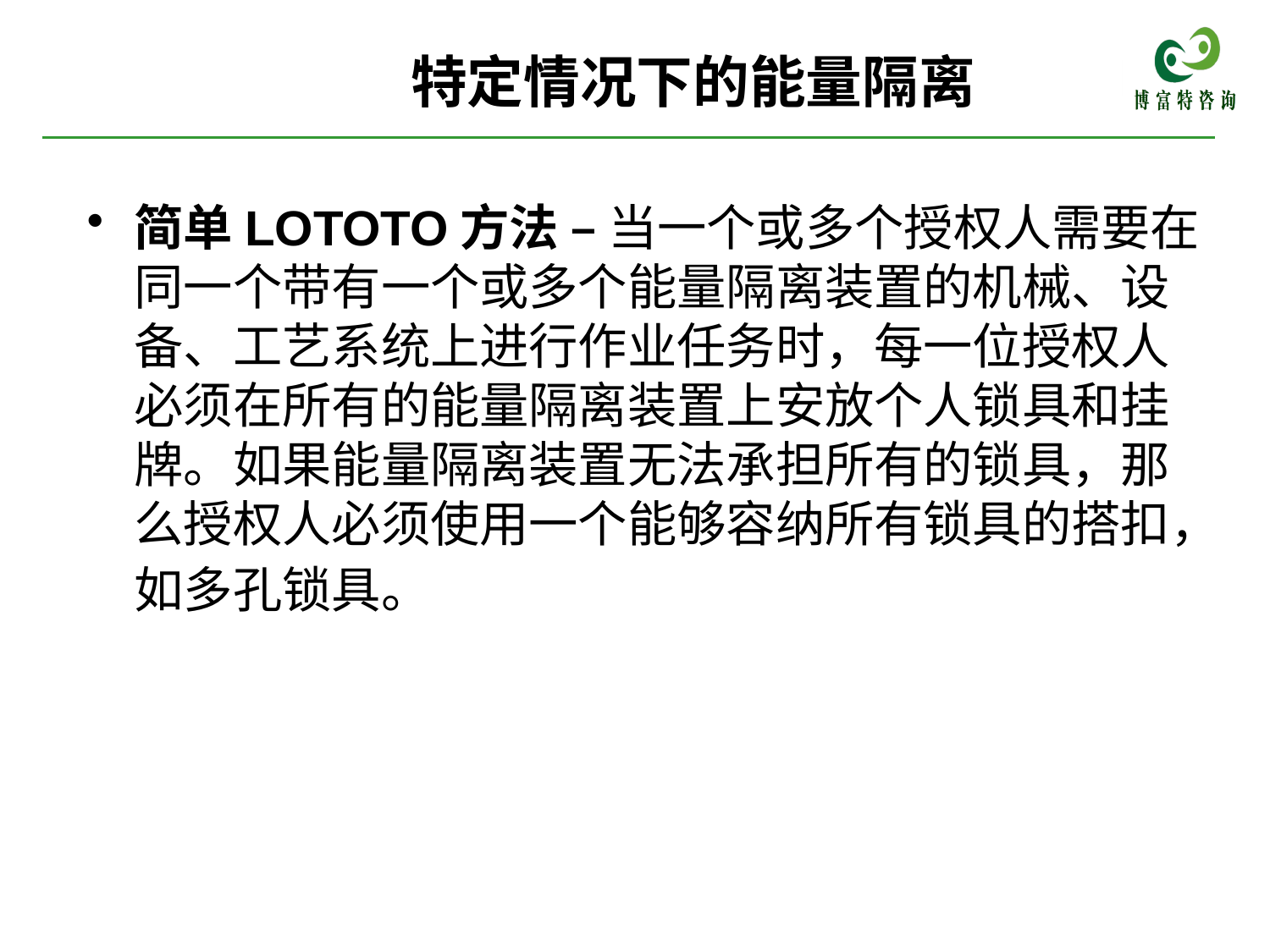

特定情况下的能量隔离
简单LOTOTO方法 – 当一个或多个授权人需要在同一个带有一个或多个能量隔离装置的机械、设备、工艺系统上进行作业任务时，每一位授权人必须在所有的能量隔离装置上安放个人锁具和挂牌。如果能量隔离装置无法承担所有的锁具，那么授权人必须使用一个能够容纳所有锁具的搭扣，如多孔锁具。